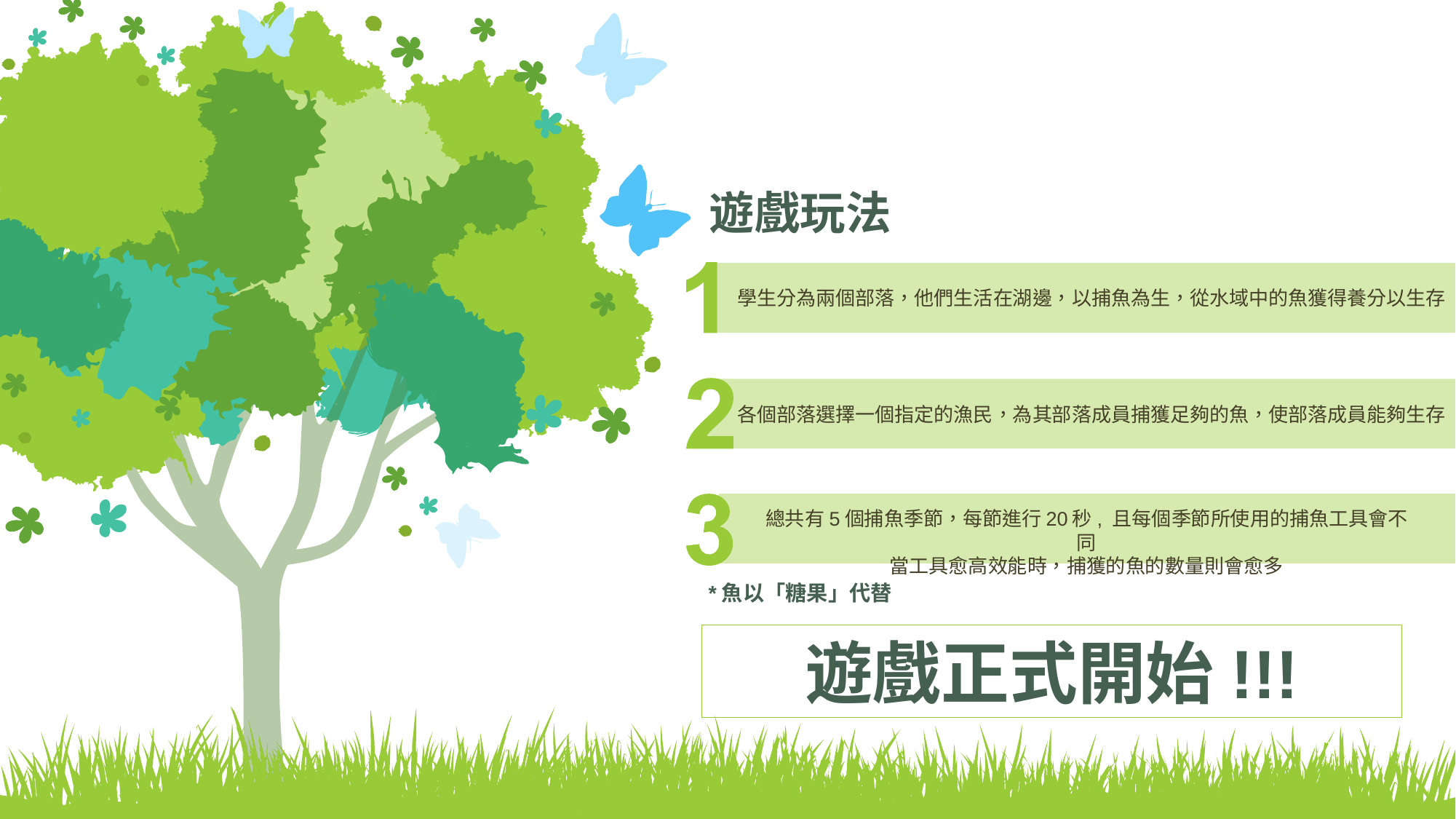

遊戲玩法

學生分為兩個部落，他們生活在湖邊，以捕魚為生，從水域中的魚獲得養分以生存

各個部落選擇一個指定的漁民，為其部落成員捕獲足夠的魚，使部落成員能夠生存

總共有5個捕魚季節，每節進行20秒, 且每個季節所使用的捕魚工具會不同
當工具愈高效能時，捕獲的魚的數量則會愈多

*魚以「糖果」代替
遊戲正式開始!!!